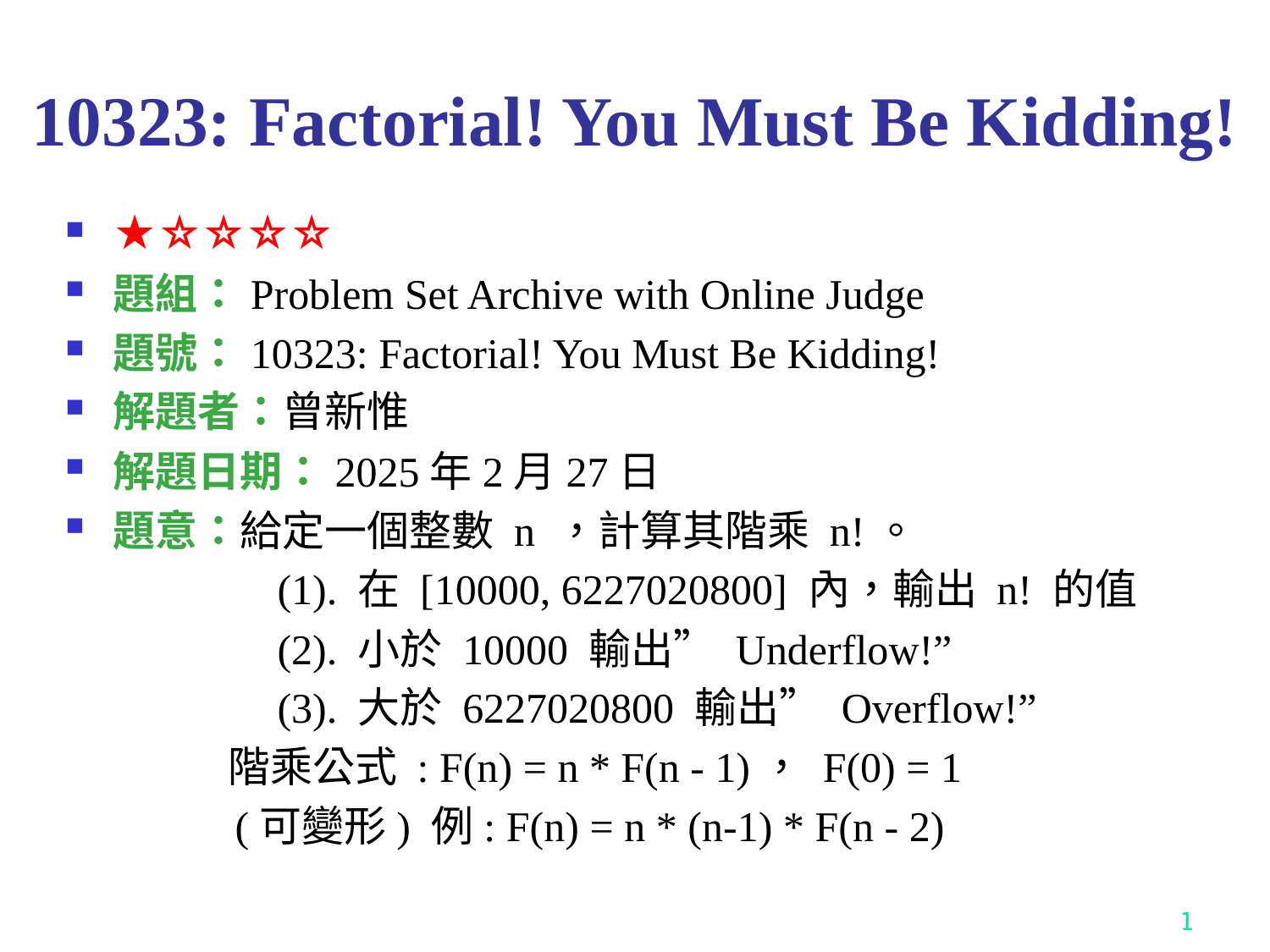

# 10323: Factorial! You Must Be Kidding!
★☆☆☆☆
題組：Problem Set Archive with Online Judge
題號：10323: Factorial! You Must Be Kidding!
解題者：曾新惟
解題日期：2025年2月27日
題意：給定一個整數 n ，計算其階乘 n!。
                    (1). 在 [10000, 6227020800] 內，輸出 n! 的值
                    (2). 小於 10000 輸出” Underflow!”
                    (3). 大於 6227020800 輸出” Overflow!”
                階乘公式 : F(n) = n * F(n - 1)， F(0) = 1
                (可變形) 例: F(n) = n * (n-1) * F(n - 2)
1